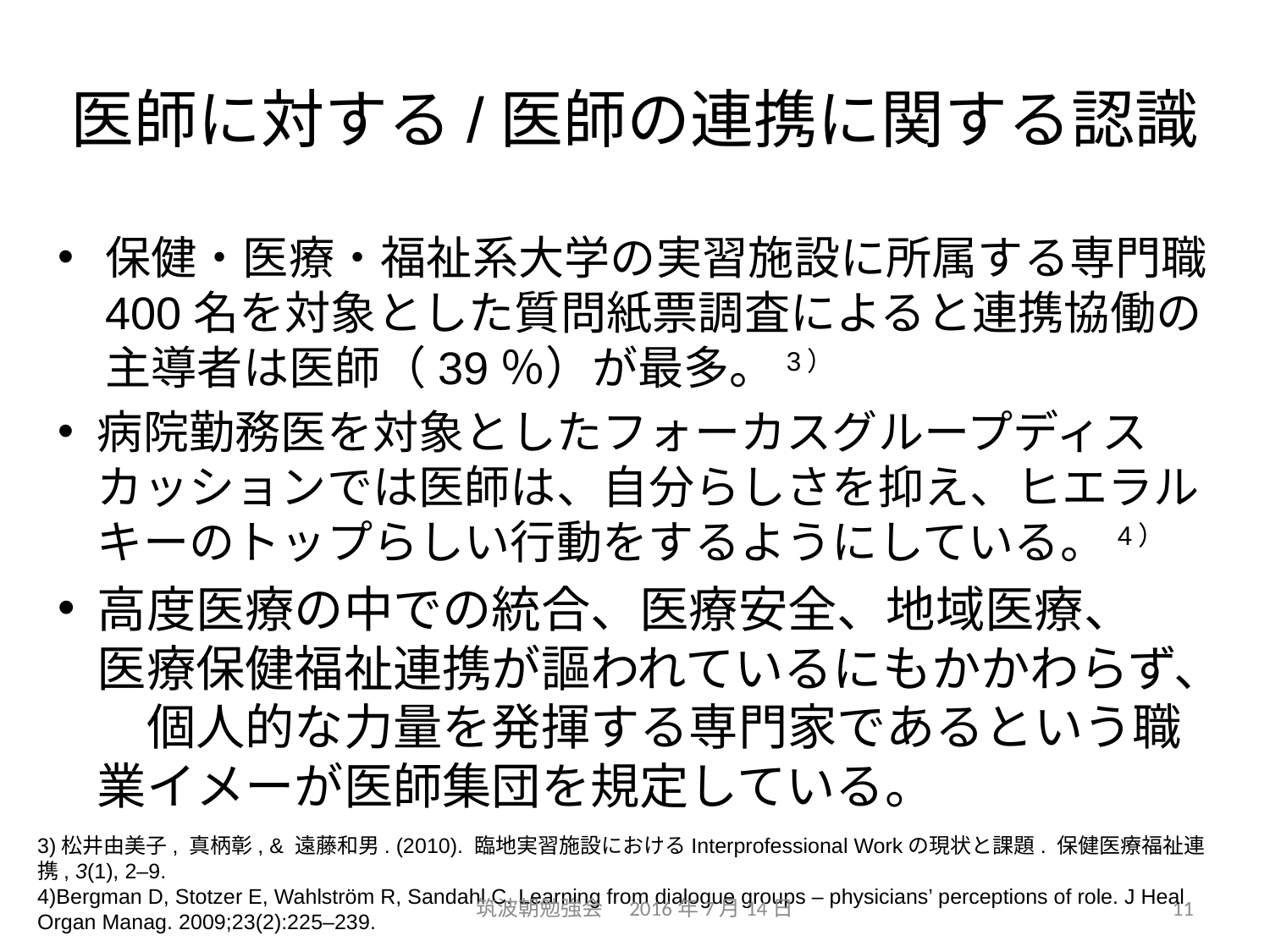

# 医師に対する/医師の連携に関する認識
保健・医療・福祉系大学の実習施設に所属する専門職400名を対象とした質問紙票調査によると連携協働の主導者は医師（39％）が最多。3）
病院勤務医を対象としたフォーカスグループディスカッションでは医師は、自分らしさを抑え、ヒエラルキーのトップらしい行動をするようにしている。4）
高度医療の中での統合、医療安全、地域医療、　医療保健福祉連携が謳われているにもかかわらず、　個人的な力量を発揮する専門家であるという職業イメーが医師集団を規定している。

3)松井由美子, 真柄彰, & 遠藤和男. (2010). 臨地実習施設におけるInterprofessional Workの現状と課題. 保健医療福祉連携, 3(1), 2–9.
4)Bergman D, Stotzer E, Wahlström R, Sandahl C. Learning from dialogue groups – physicians’ perceptions of role. J Heal Organ Manag. 2009;23(2):225–239.
筑波朝勉強会　2016年7月14日
11